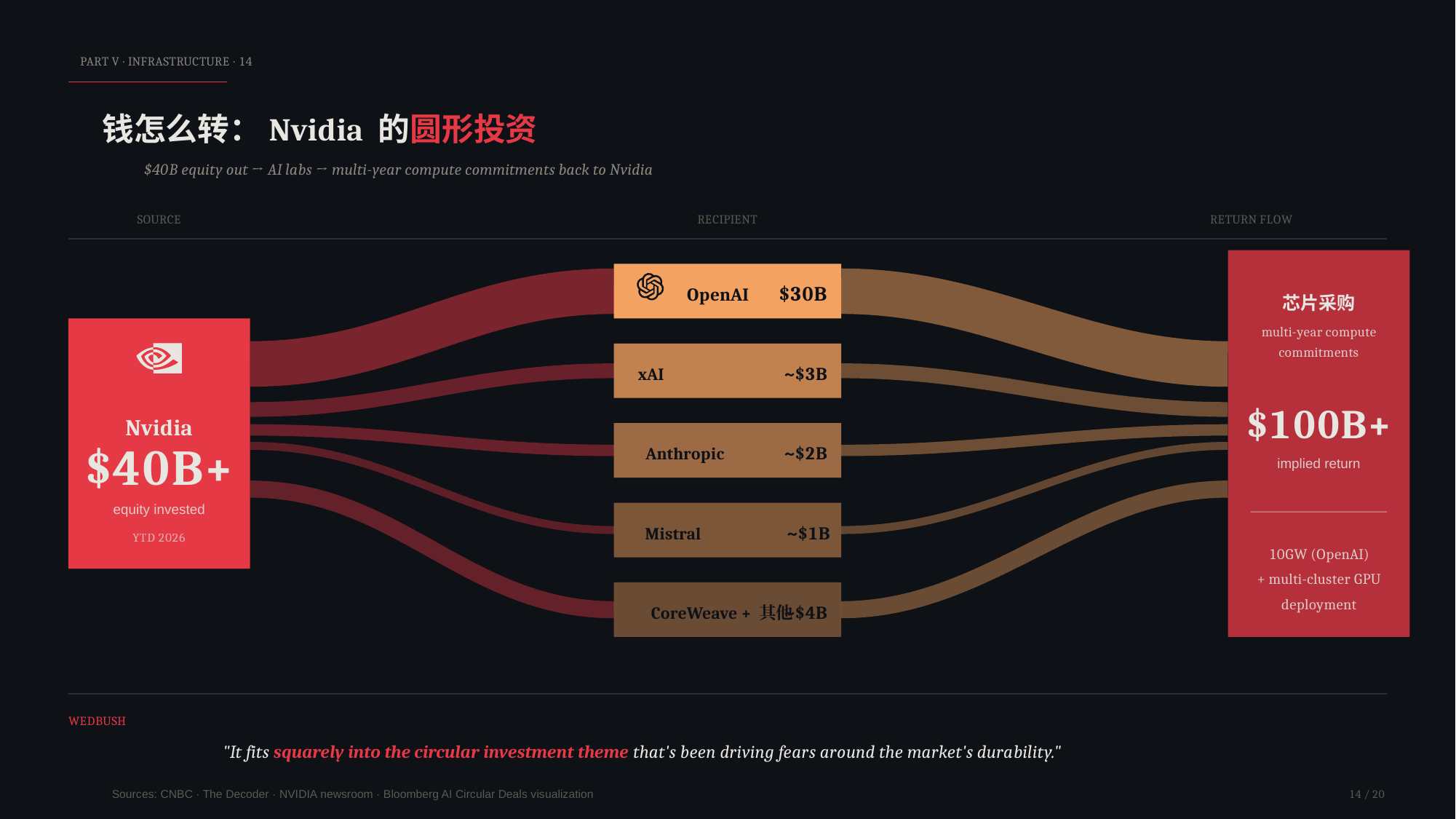

PART V · INFRASTRUCTURE · 14

钱怎么转：Nvidia 的圆形投资
$40B equity out → AI labs → multi-year compute commitments back to Nvidia
SOURCE
RECIPIENT
RETURN FLOW

芯片采购
multi-year compute
commitments
$100B+
implied return

10GW (OpenAI)
+ multi-cluster GPU
deployment

$30B
OpenAI

~$3B
xAI

~$2B
Anthropic

~$1B
Mistral

~$4B
CoreWeave + 其他

Nvidia
$40B+
equity invested
YTD 2026

WEDBUSH
"It fits squarely into the circular investment theme that's been driving fears around the market's durability."
Sources: CNBC · The Decoder · NVIDIA newsroom · Bloomberg AI Circular Deals visualization
14 / 20